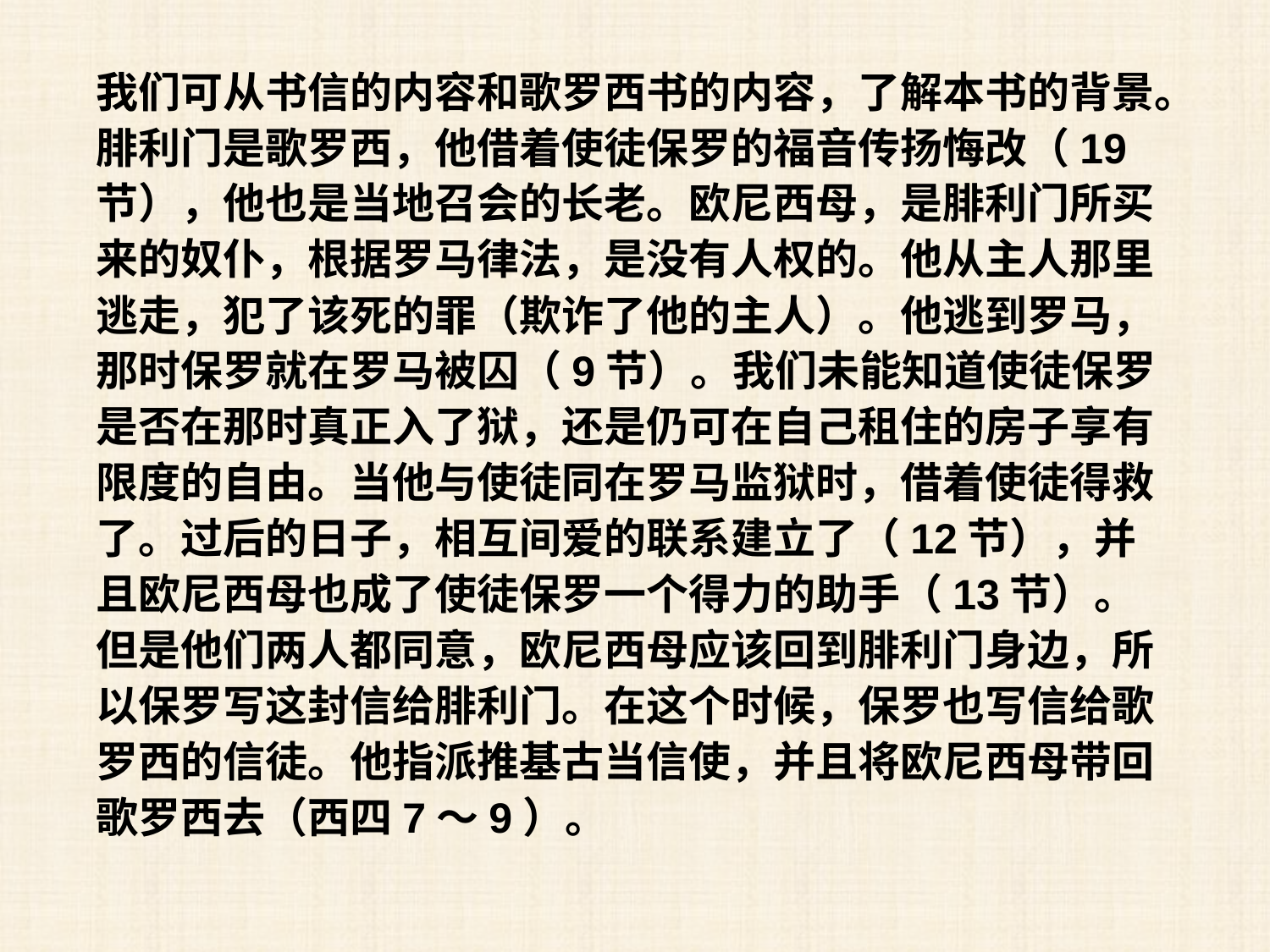

我们可从书信的内容和歌罗西书的内容，了解本书的背景。腓利门是歌罗西，他借着使徒保罗的福音传扬悔改（19节），他也是当地召会的长老。欧尼西母，是腓利门所买来的奴仆，根据罗马律法，是没有人权的。他从主人那里逃走，犯了该死的罪（欺诈了他的主人）。他逃到罗马，那时保罗就在罗马被囚（9节）。我们未能知道使徒保罗是否在那时真正入了狱，还是仍可在自己租住的房子享有限度的自由。当他与使徒同在罗马监狱时，借着使徒得救了。过后的日子，相互间爱的联系建立了（12节），并且欧尼西母也成了使徒保罗一个得力的助手（13节）。但是他们两人都同意，欧尼西母应该回到腓利门身边，所以保罗写这封信给腓利门。在这个时候，保罗也写信给歌罗西的信徒。他指派推基古当信使，并且将欧尼西母带回歌罗西去（西四7～9）。